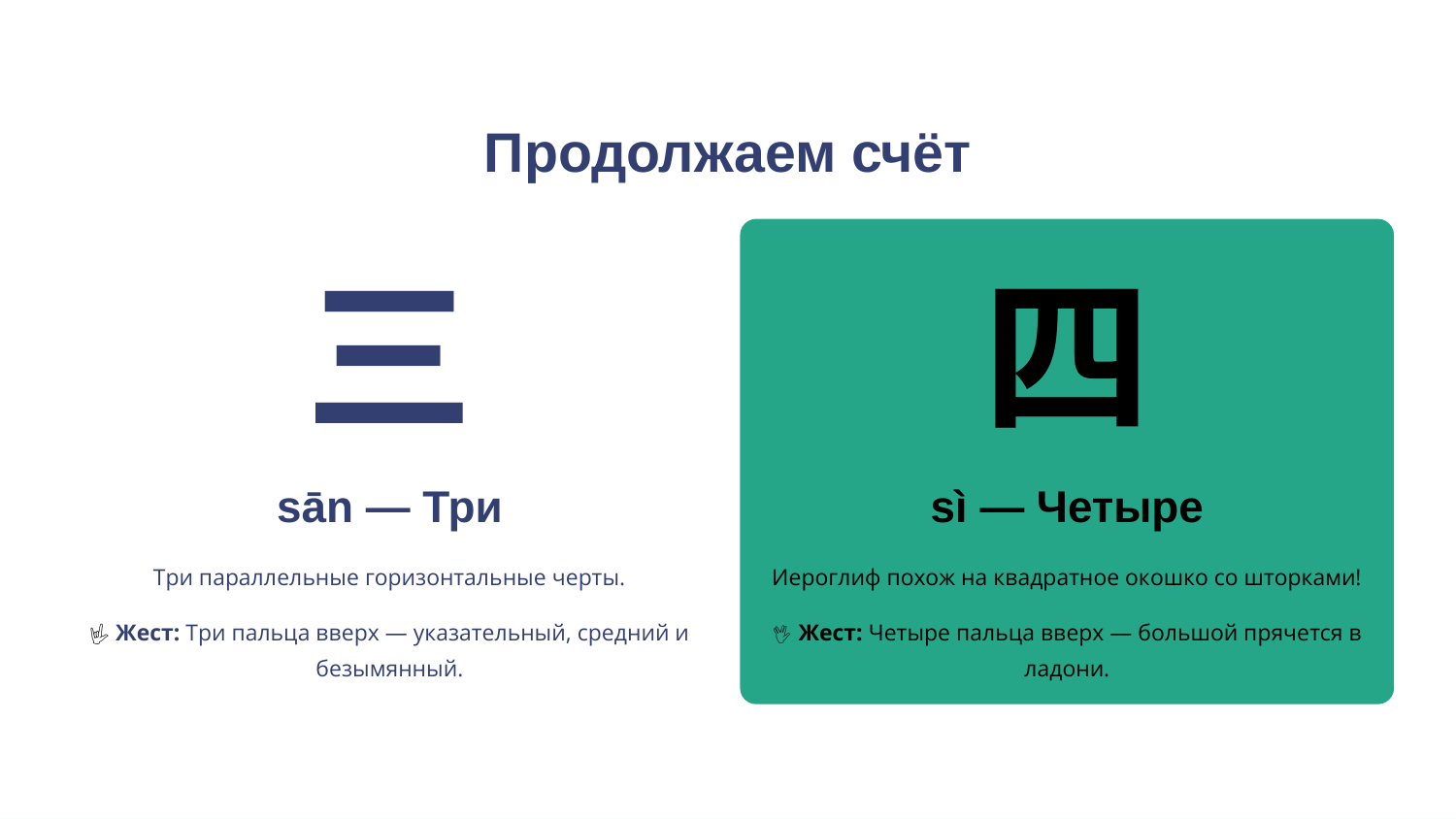

Продолжаем счёт

三
四
sān — Три
sì — Четыре
Три параллельные горизонтальные черты.
🤟 Жест: Три пальца вверх — указательный, средний и безымянный.
Иероглиф похож на квадратное окошко со шторками!
🖖 Жест: Четыре пальца вверх — большой прячется в ладони.